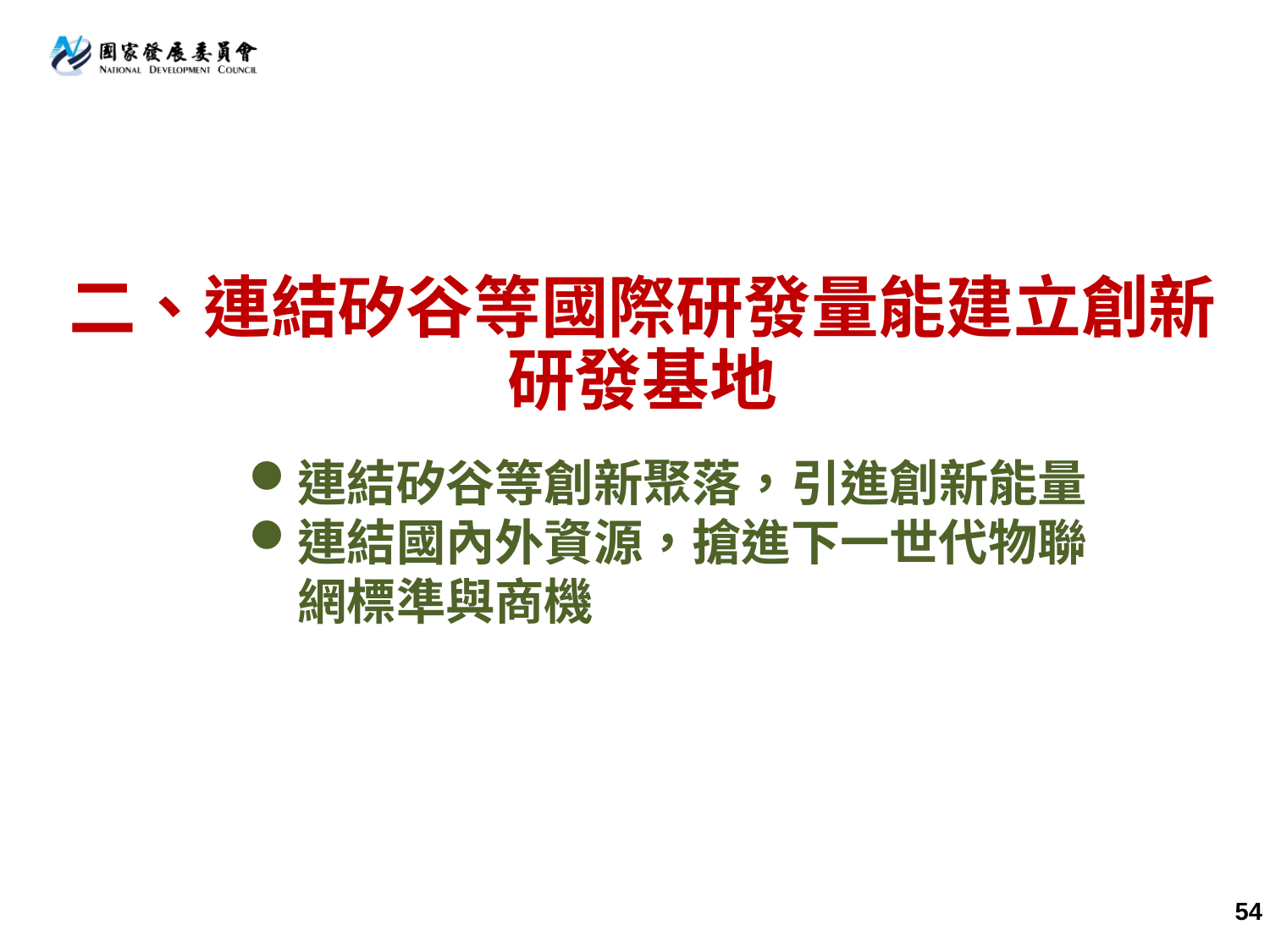

# 二、連結矽谷等國際研發量能建立創新研發基地
連結矽谷等創新聚落，引進創新能量
連結國內外資源，搶進下一世代物聯網標準與商機
54